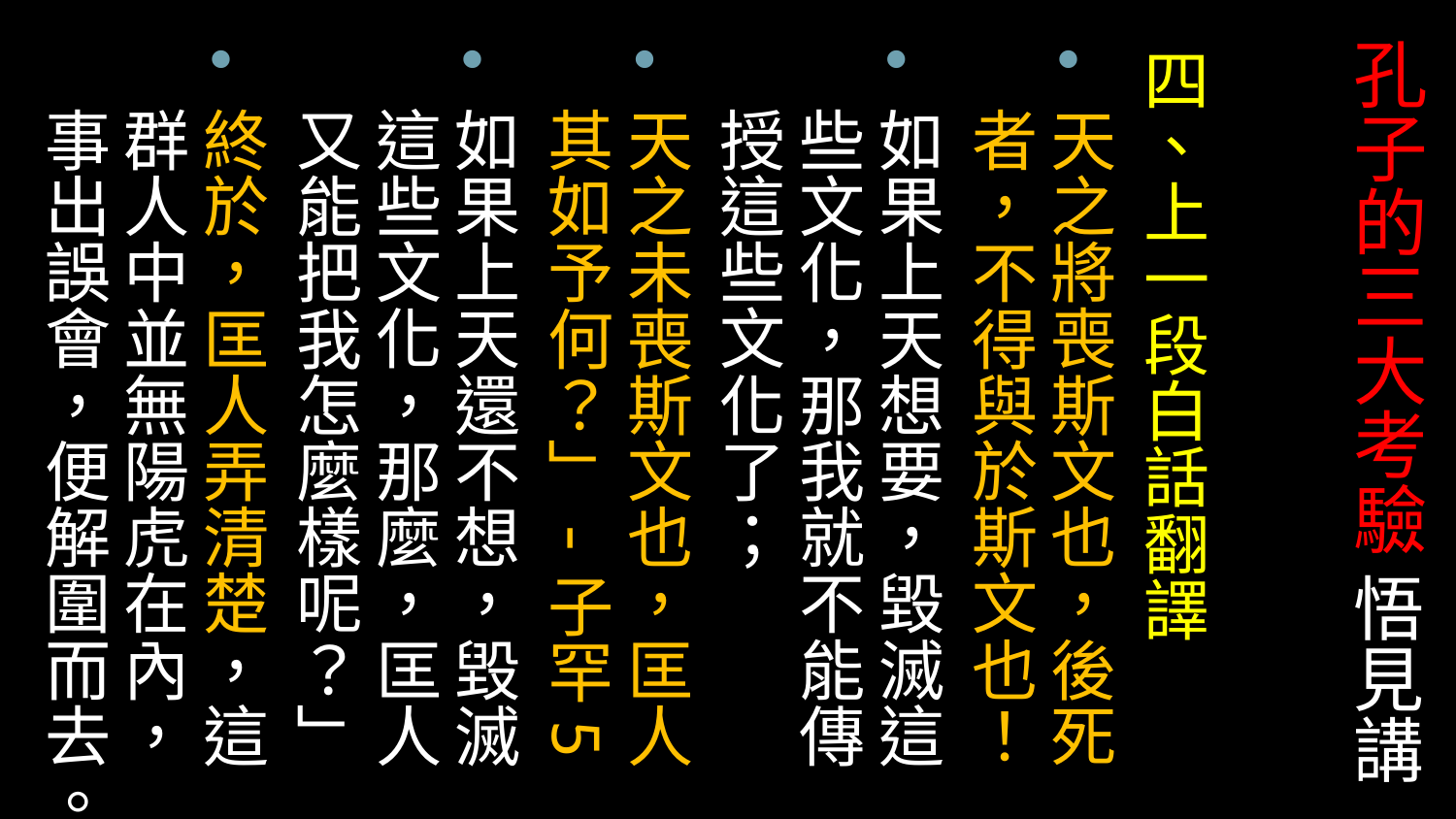

四、上一段白話翻譯
天之將喪斯文也，後死者，不得與於斯文也！
如果上天想要，毀滅這些文化，那我就不能傳授這些文化了；
天之未喪斯文也，匡人其如予何？」-子罕5
如果上天還不想，毀滅這些文化，那麼，匡人又能把我怎麼樣呢？」
終於，匡人弄清楚，這群人中並無陽虎在內，事出誤會，便解圍而去。
# 孔子的三大考驗 悟見講